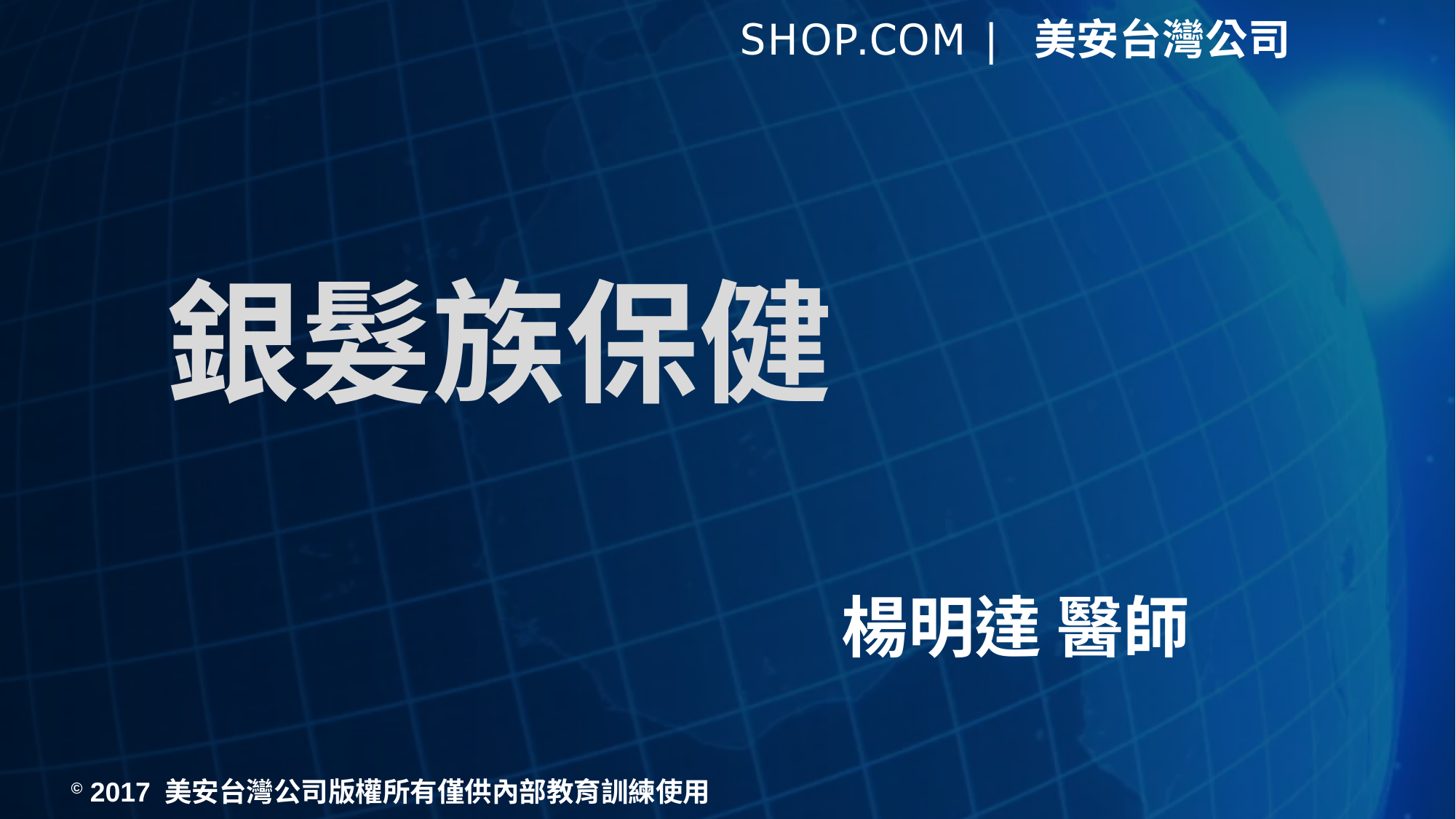

SHOP.COM | 美安台灣公司
# 銀髮族保健
楊明達 醫師
© 2017 美安台灣公司版權所有僅供內部教育訓練使用